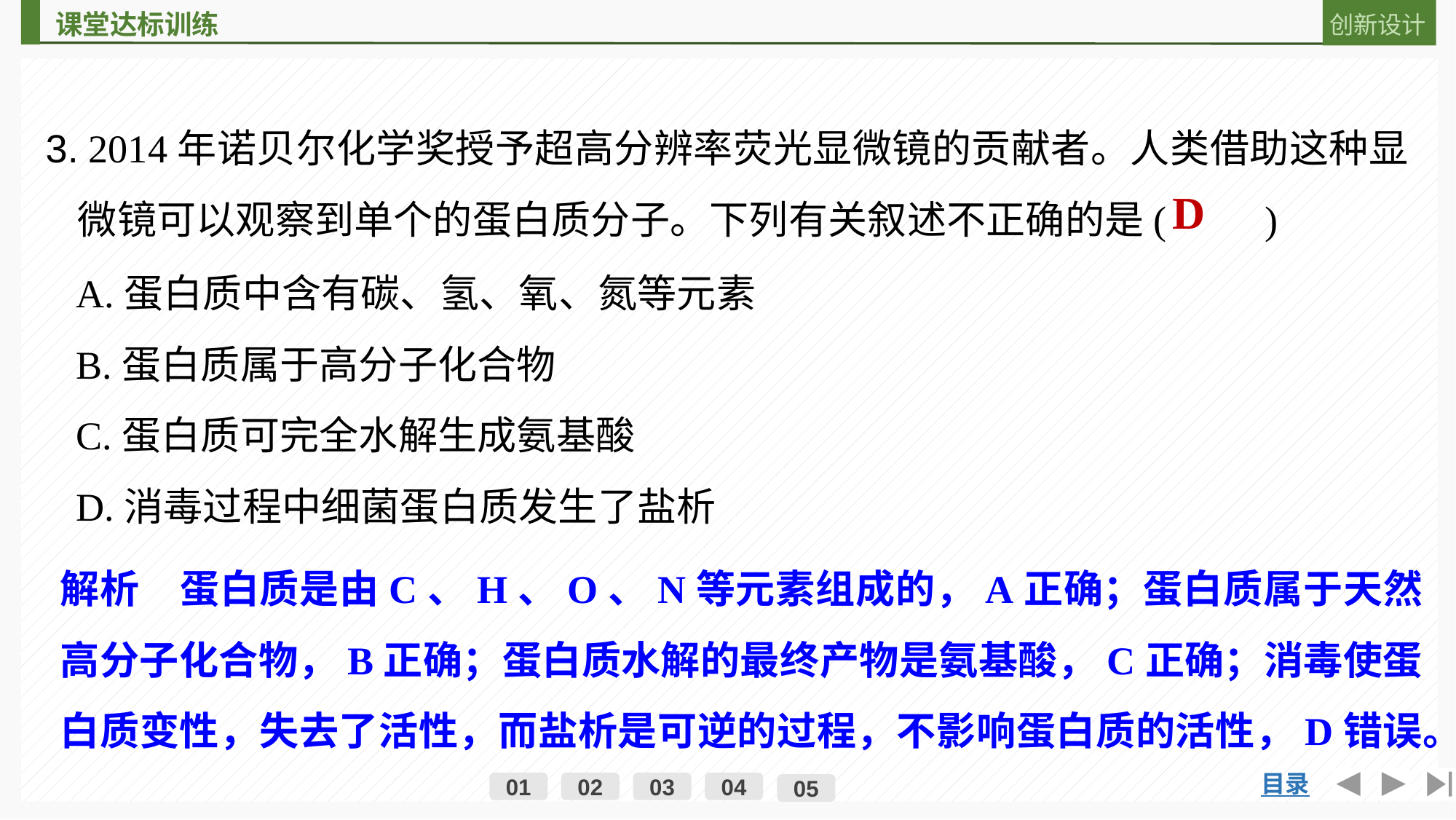

3. 2014年诺贝尔化学奖授予超高分辨率荧光显微镜的贡献者。人类借助这种显微镜可以观察到单个的蛋白质分子。下列有关叙述不正确的是(　　)
D
A.蛋白质中含有碳、氢、氧、氮等元素
B.蛋白质属于高分子化合物
C.蛋白质可完全水解生成氨基酸
D.消毒过程中细菌蛋白质发生了盐析
解析　蛋白质是由C、H、O、N等元素组成的，A正确；蛋白质属于天然高分子化合物，B正确；蛋白质水解的最终产物是氨基酸，C正确；消毒使蛋白质变性，失去了活性，而盐析是可逆的过程，不影响蛋白质的活性，D错误。